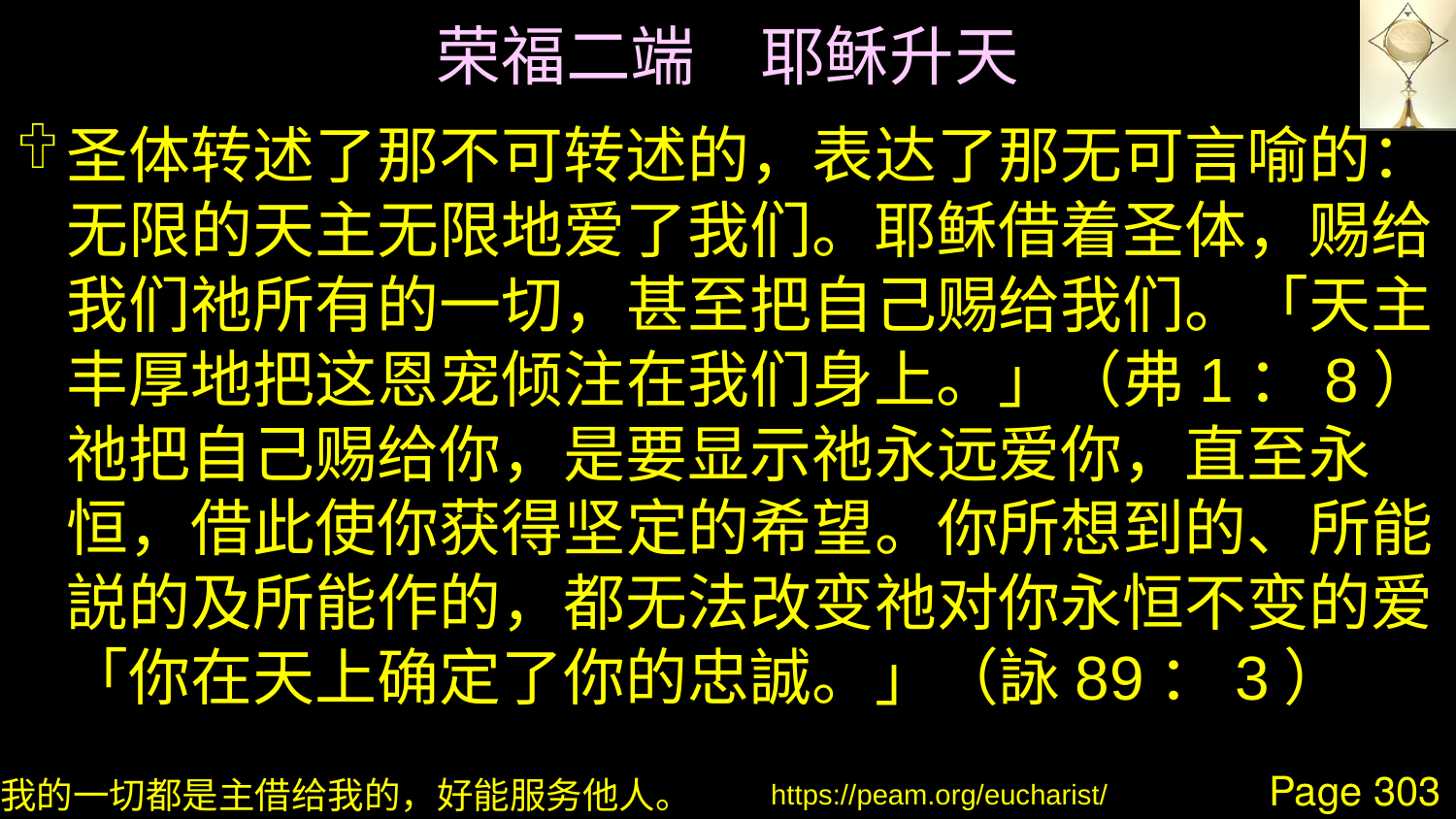

# 荣福二端　耶稣升天
圣体转述了那不可转述的，表达了那无可言喻的：无限的天主无限地爱了我们。耶稣借着圣体，赐给我们祂所有的一切，甚至把自己赐给我们。「天主丰厚地把这恩宠倾注在我们身上。」（弗1：8）祂把自己赐给你，是要显示祂永远爱你，直至永恒，借此使你获得坚定的希望。你所想到的、所能説的及所能作的，都无法改变祂对你永恒不变的爱「你在天上确定了你的忠誠。」（詠89：3）